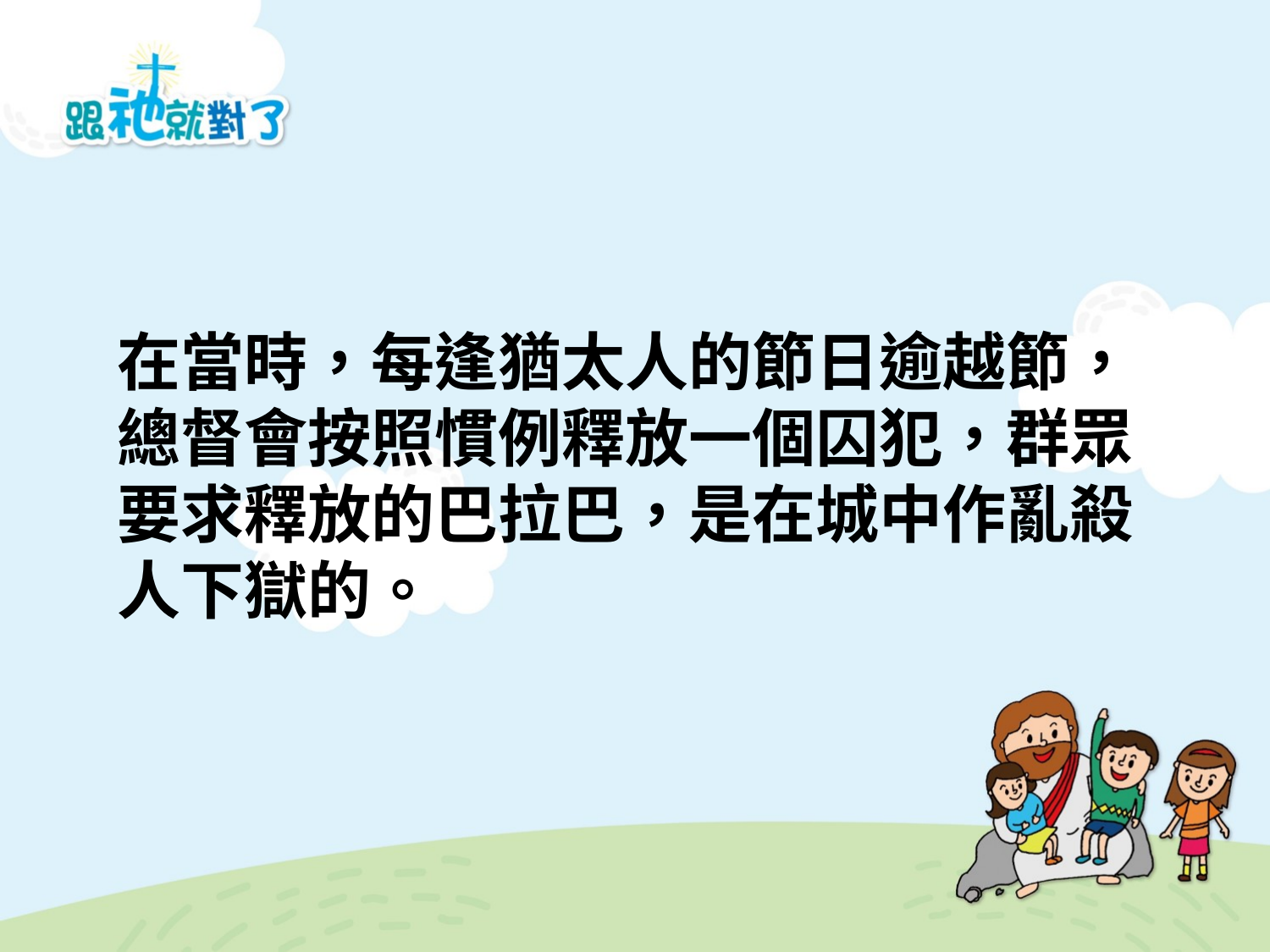

在當時，每逢猶太人的節日逾越節，總督會按照慣例釋放一個囚犯，群眾要求釋放的巴拉巴，是在城中作亂殺人下獄的。